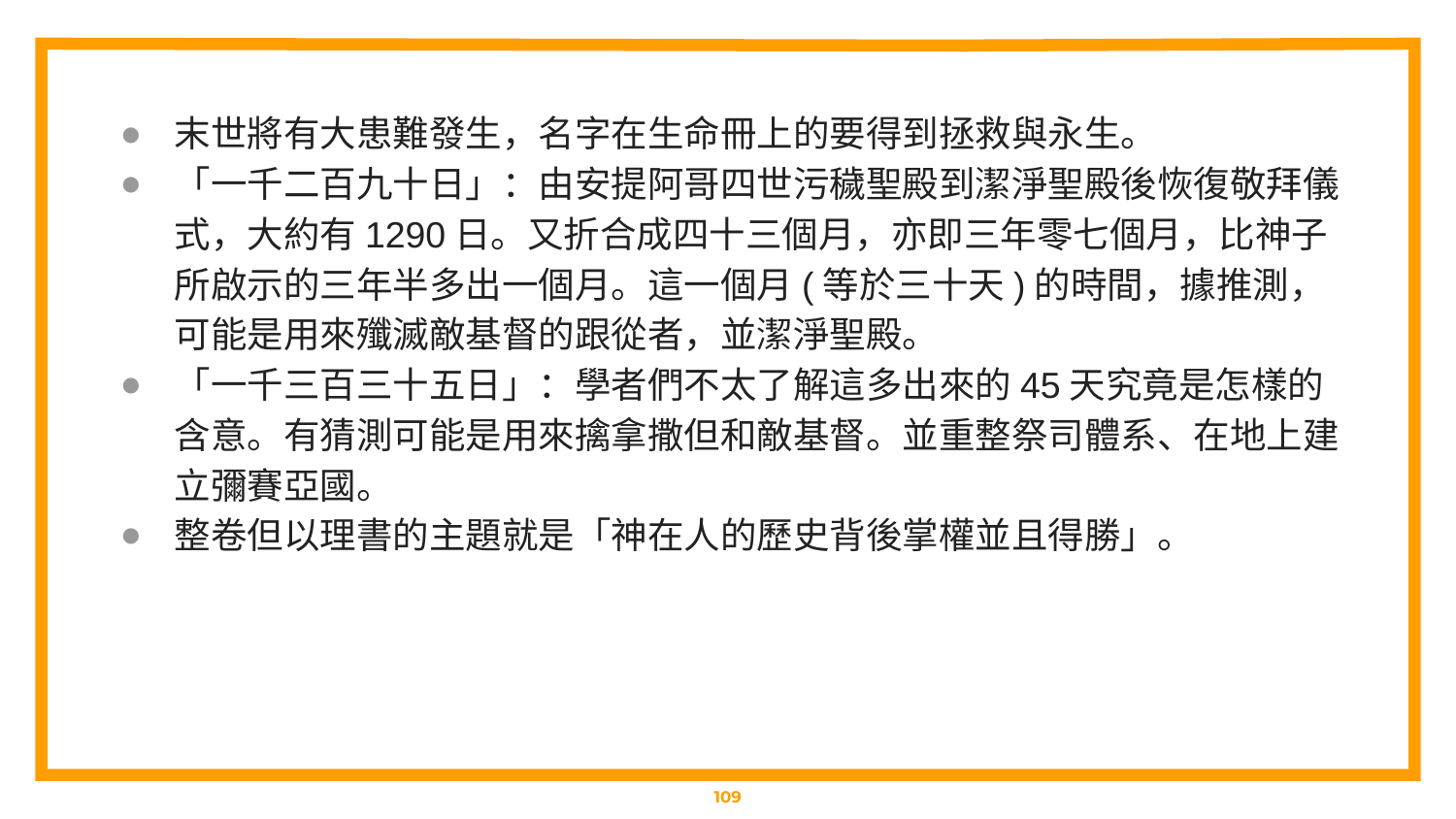

末世將有大患難發生，名字在生命冊上的要得到拯救與永生。
「一千二百九十日」：由安提阿哥四世污穢聖殿到潔淨聖殿後恢復敬拜儀式，大約有1290日。又折合成四十三個月，亦即三年零七個月，比神子所啟示的三年半多出一個月。這一個月(等於三十天)的時間，據推測，可能是用來殲滅敵基督的跟從者，並潔淨聖殿。
「一千三百三十五日」：學者們不太了解這多出來的45天究竟是怎樣的含意。有猜測可能是用來擒拿撒但和敵基督。並重整祭司體系、在地上建立彌賽亞國。
整卷但以理書的主題就是「神在人的歷史背後掌權並且得勝」。
109